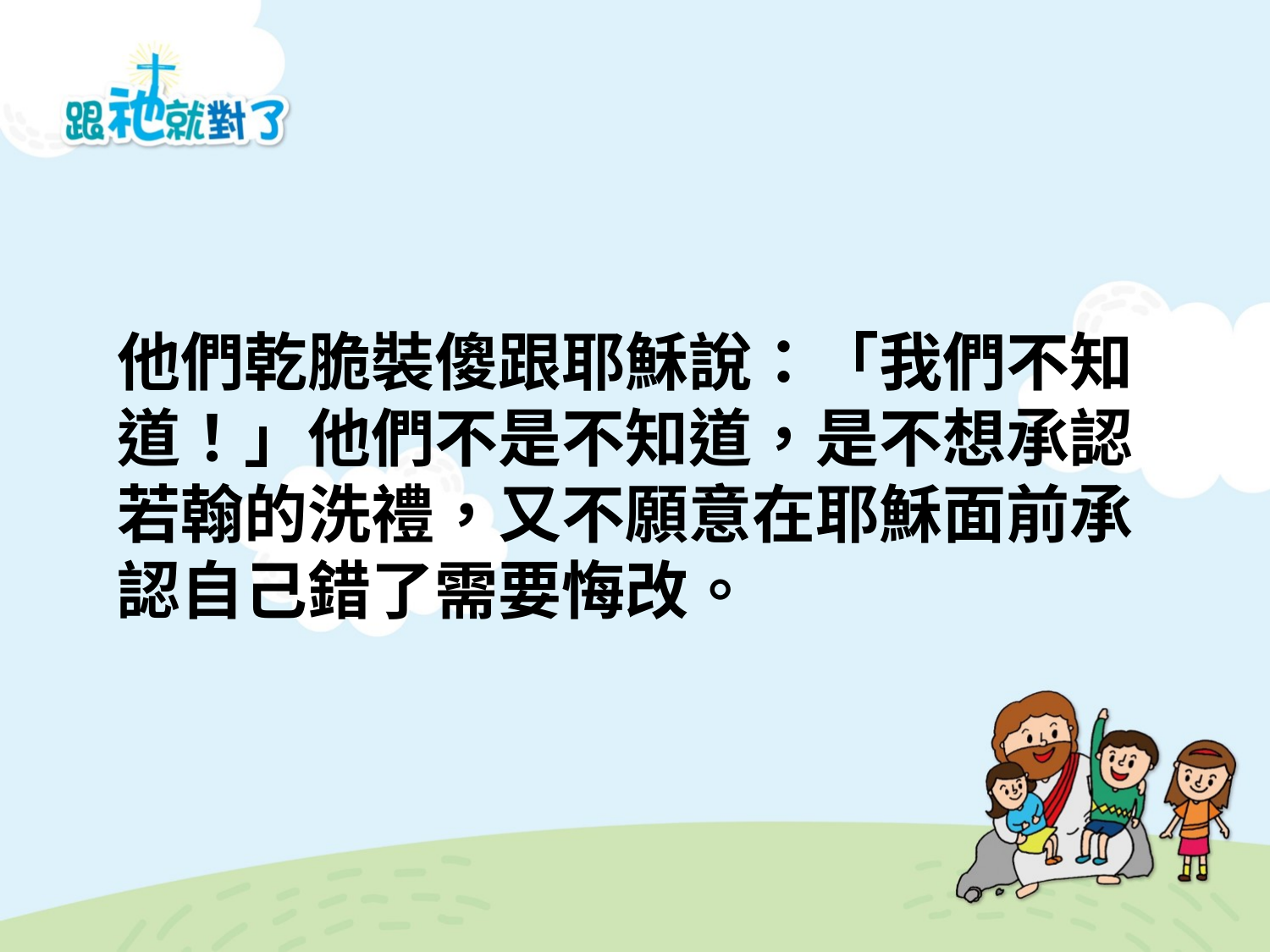

他們乾脆裝傻跟耶穌說：「我們不知道！」他們不是不知道，是不想承認若翰的洗禮，又不願意在耶穌面前承認自己錯了需要悔改。